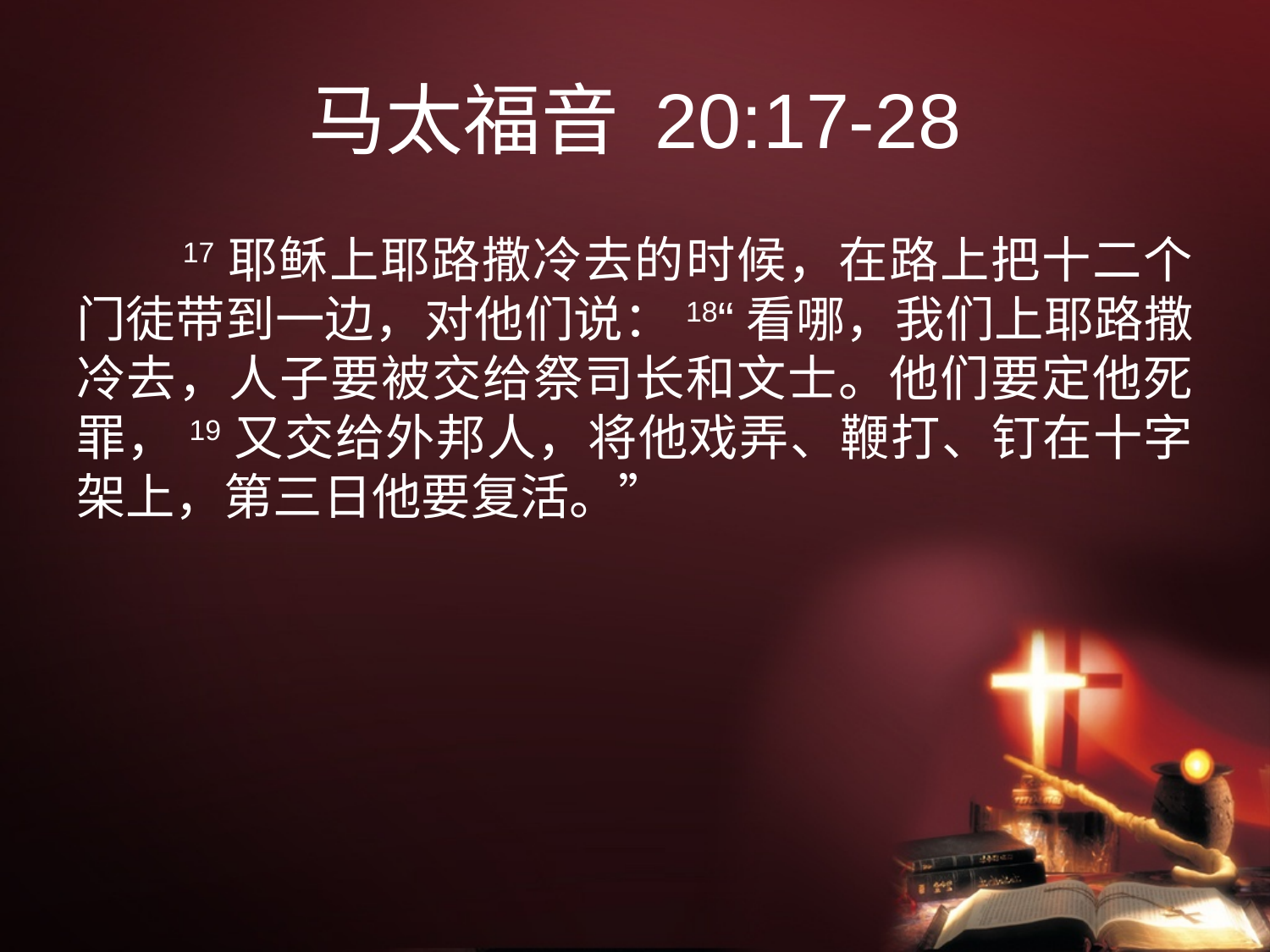

# 马太福音 20:17-28
           17耶稣上耶路撒冷去的时候，在路上把十二个门徒带到一边，对他们说：18“看哪，我们上耶路撒冷去，人子要被交给祭司长和文士。他们要定他死罪，19又交给外邦人，将他戏弄、鞭打、钉在十字架上，第三日他要复活。”